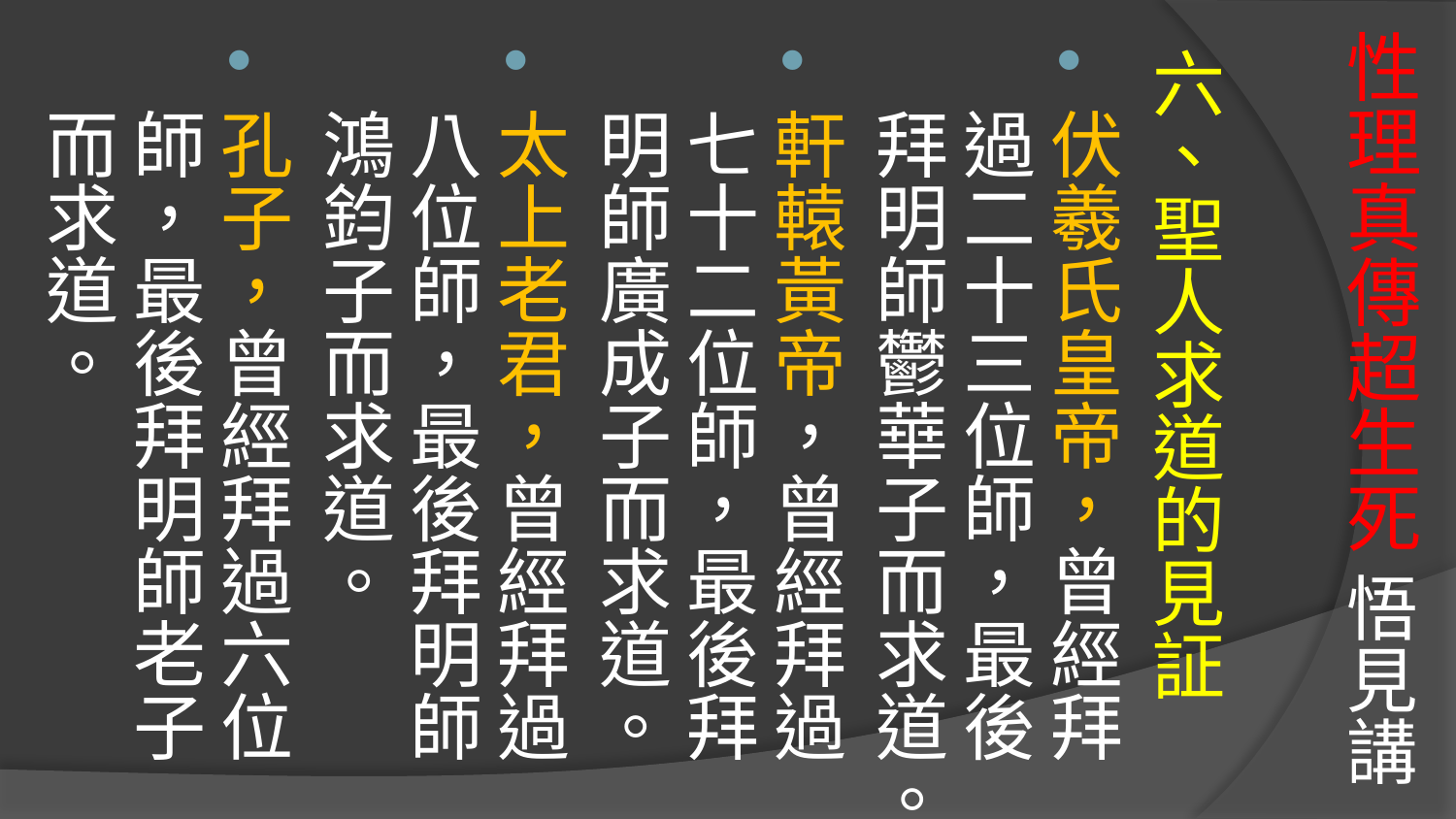

# 性理真傳超生死 悟見講
六、聖人求道的見証
伏羲氏皇帝，曾經拜過二十三位師，最後拜明師鬱華子而求道。
軒轅黃帝，曾經拜過七十二位師，最後拜明師廣成子而求道。
太上老君，曾經拜過八位師，最後拜明師鴻鈞子而求道。
孔子，曾經拜過六位師，最後拜明師老子而求道。